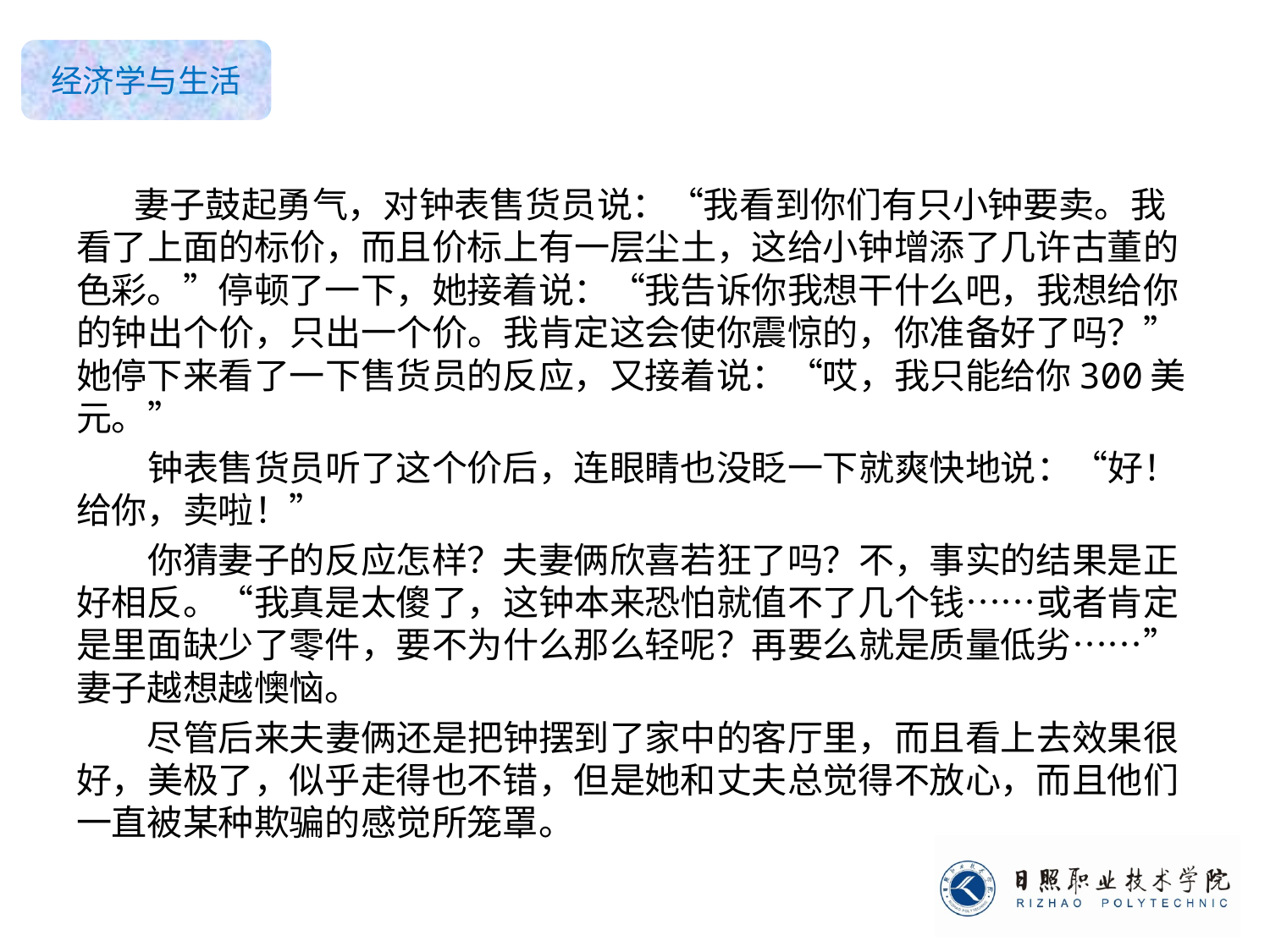

妻子鼓起勇气，对钟表售货员说：“我看到你们有只小钟要卖。我看了上面的标价，而且价标上有一层尘土，这给小钟增添了几许古董的色彩。”停顿了一下，她接着说：“我告诉你我想干什么吧，我想给你的钟出个价，只出一个价。我肯定这会使你震惊的，你准备好了吗？”她停下来看了一下售货员的反应，又接着说：“哎，我只能给你300美元。”
　　钟表售货员听了这个价后，连眼睛也没眨一下就爽快地说：“好！给你，卖啦！”
　　你猜妻子的反应怎样？夫妻俩欣喜若狂了吗？不，事实的结果是正好相反。“我真是太傻了，这钟本来恐怕就值不了几个钱……或者肯定是里面缺少了零件，要不为什么那么轻呢？再要么就是质量低劣……”妻子越想越懊恼。
　　尽管后来夫妻俩还是把钟摆到了家中的客厅里，而且看上去效果很好，美极了，似乎走得也不错，但是她和丈夫总觉得不放心，而且他们一直被某种欺骗的感觉所笼罩。